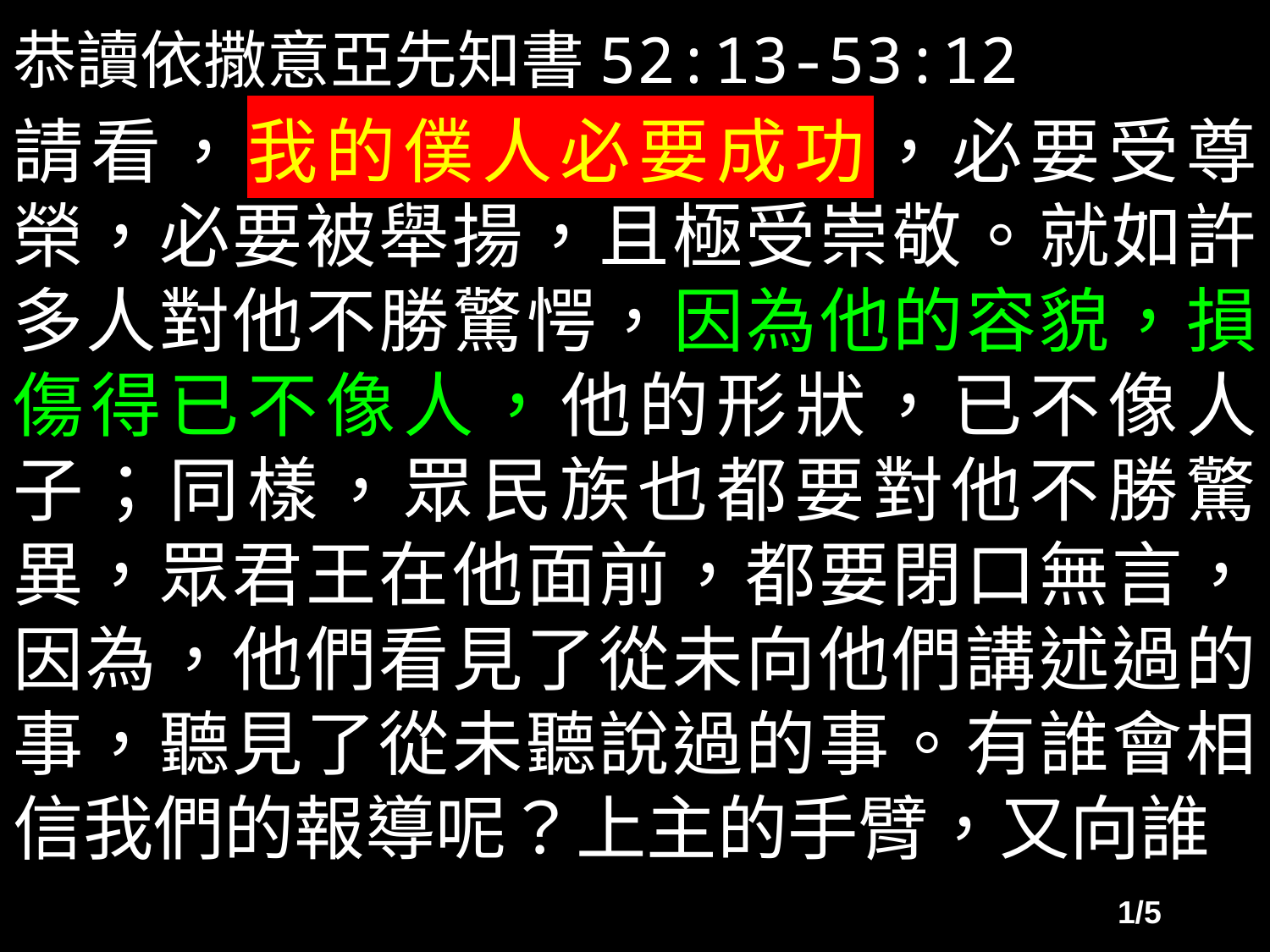

恭讀依撒意亞先知書52:13-53:12
請看，我的僕人必要成功，必要受尊榮，必要被舉揚，且極受崇敬。就如許多人對他不勝驚愕，因為他的容貌，損傷得已不像人，他的形狀，已不像人子；同樣，眾民族也都要對他不勝驚異，眾君王在他面前，都要閉口無言，因為，他們看見了從未向他們講述過的事，聽見了從未聽說過的事。有誰會相信我們的報導呢？上主的手臂，又向誰
1/5